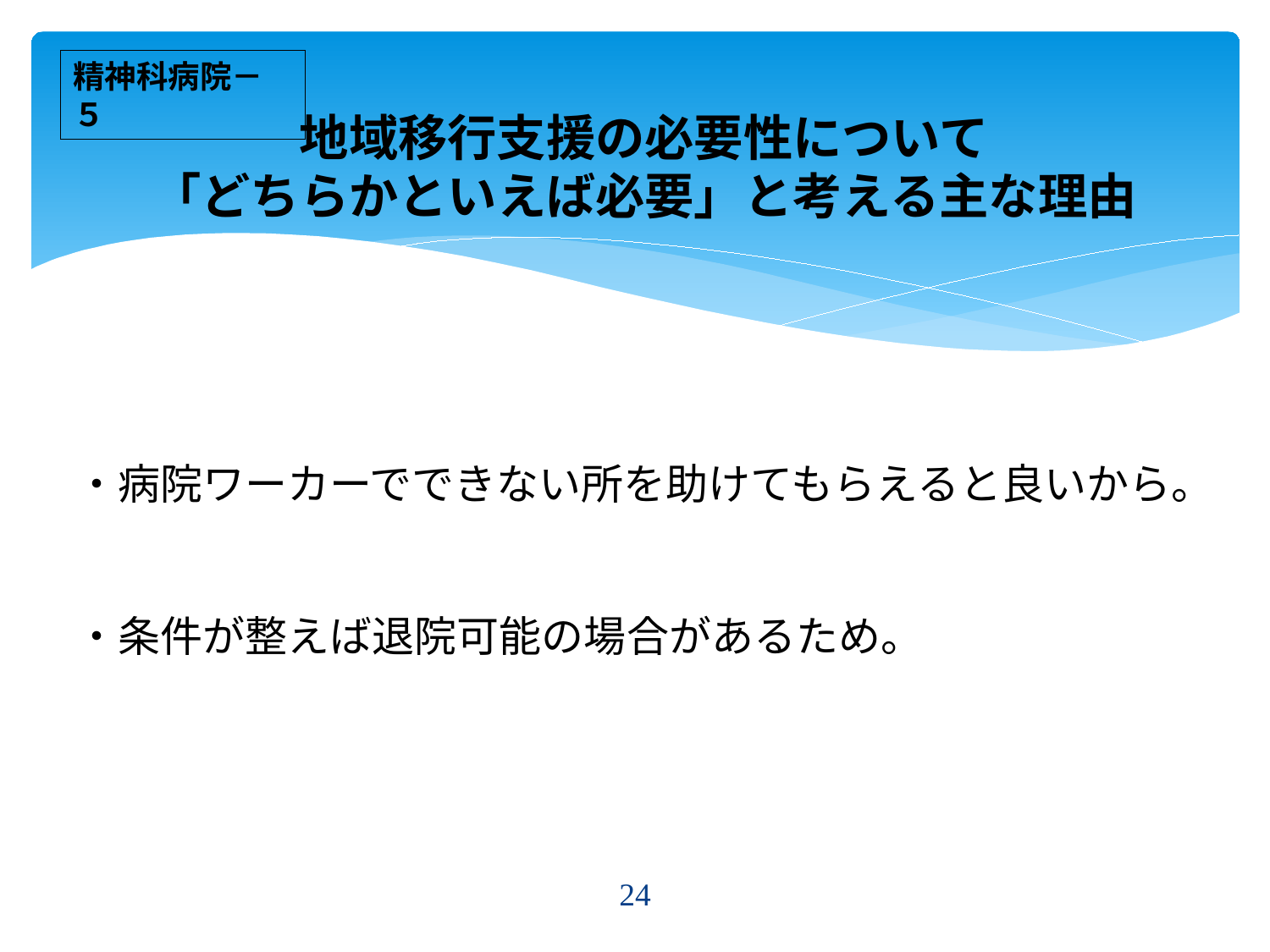

精神科病院－５
# 地域移行支援の必要性について 「どちらかといえば必要」と考える主な理由
・病院ワーカーでできない所を助けてもらえると良いから。

・条件が整えば退院可能の場合があるため。
24